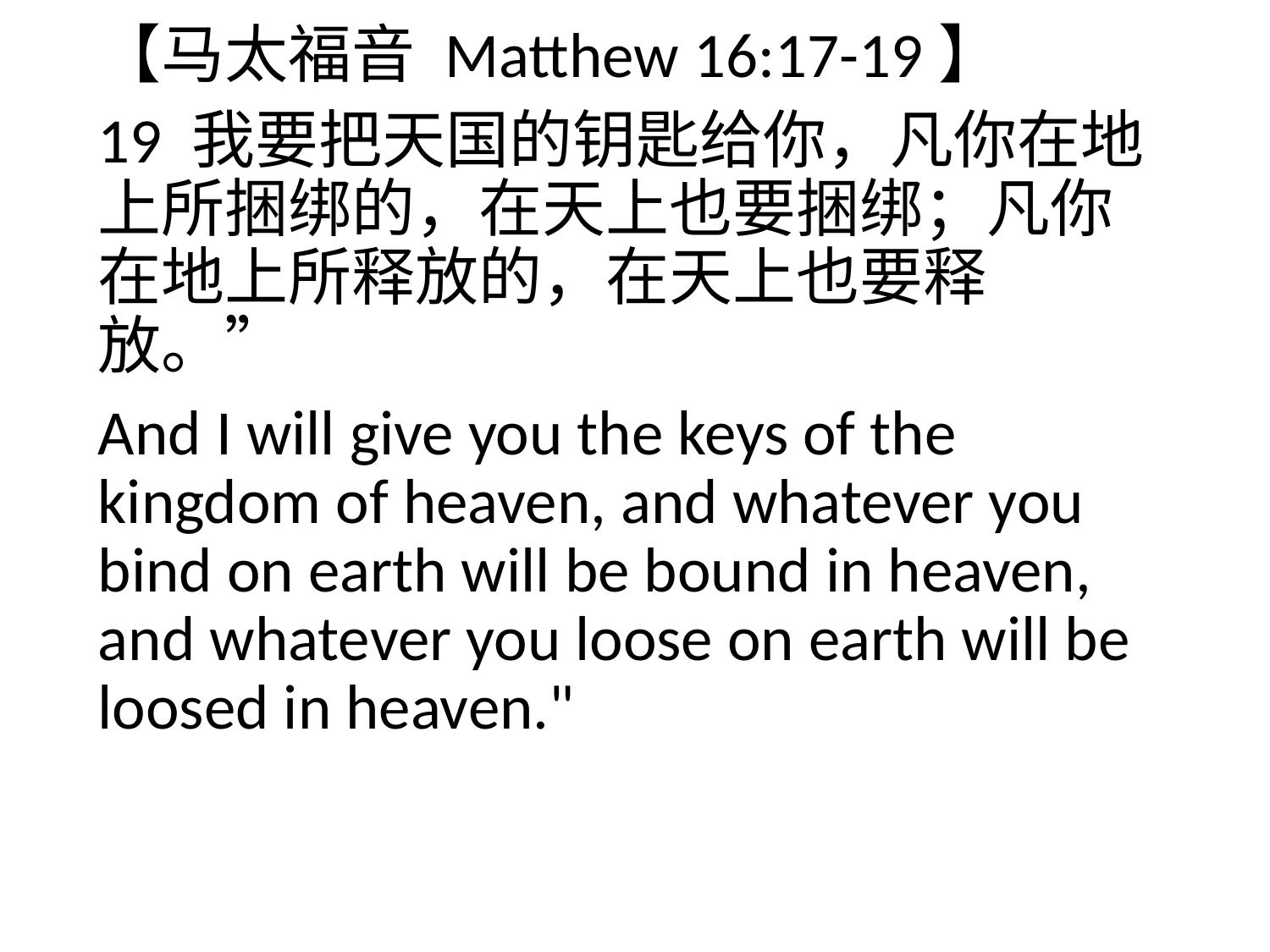

【马太福音 Matthew 16:17-19】
19 我要把天国的钥匙给你，凡你在地上所捆绑的，在天上也要捆绑；凡你在地上所释放的，在天上也要释放。”
And I will give you the keys of the kingdom of heaven, and whatever you bind on earth will be bound in heaven, and whatever you loose on earth will be loosed in heaven."